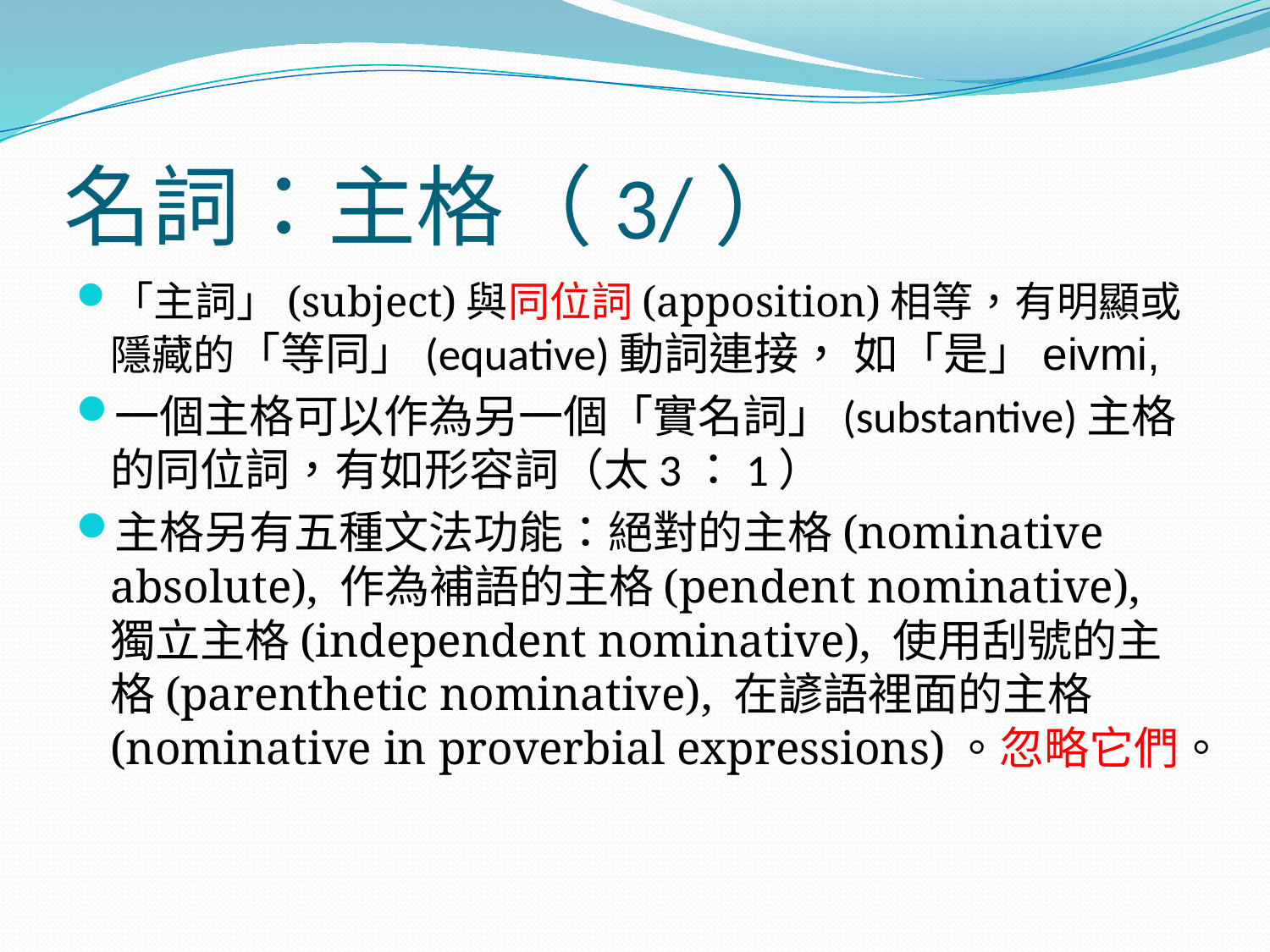

# 名詞：主格（3/）
「主詞」(subject)與同位詞(apposition)相等，有明顯或隱藏的「等同」(equative)動詞連接， 如「是」eivmi,
一個主格可以作為另一個「實名詞」(substantive)主格的同位詞，有如形容詞（太3：1）
主格另有五種文法功能：絕對的主格(nominative absolute), 作為補語的主格(pendent nominative), 獨立主格(independent nominative), 使用刮號的主格(parenthetic nominative), 在諺語裡面的主格(nominative in proverbial expressions)。忽略它們。